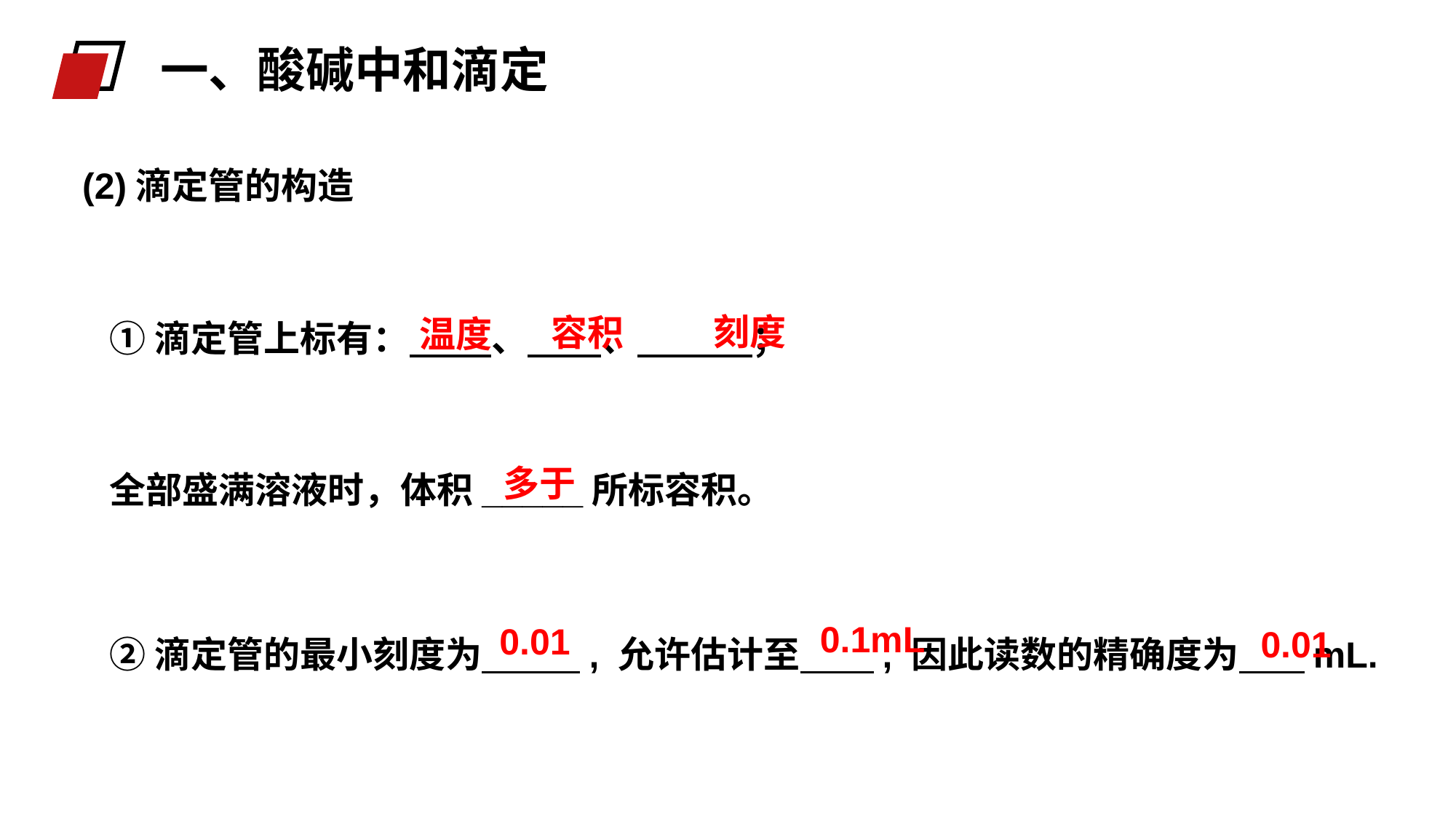

一、酸碱中和滴定
(2)滴定管的构造
刻度
容积
温度
①滴定管上标有：          、         、              ；
多于
全部盛满溶液时，体积_____所标容积。
0.1mL
②滴定管的最小刻度为            , 允许估计至         , 因此读数的精确度为        mL.
0.01
0.01